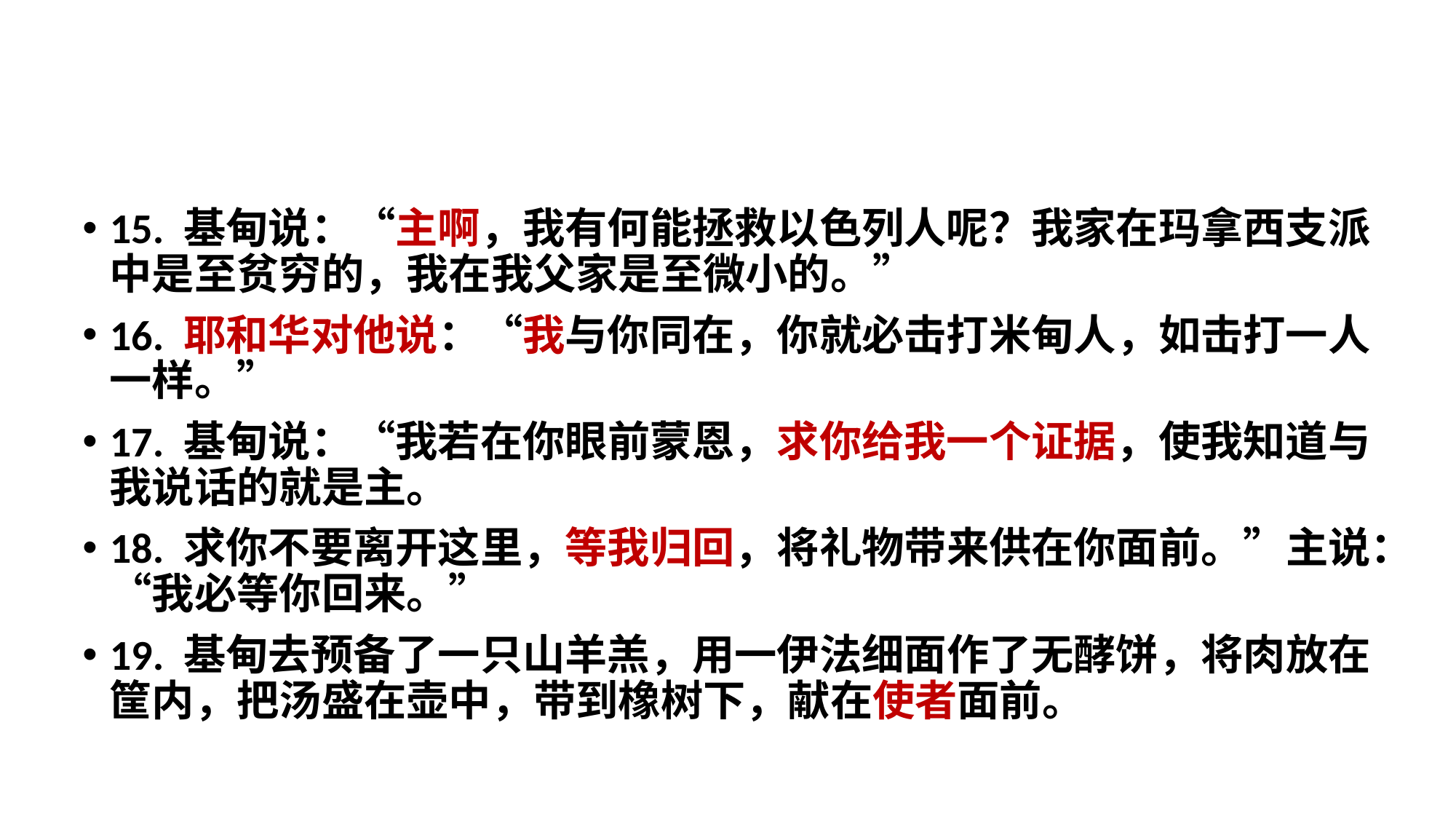

15. 基甸说：“主啊，我有何能拯救以色列人呢？我家在玛拿西支派中是至贫穷的，我在我父家是至微小的。”
16. 耶和华对他说：“我与你同在，你就必击打米甸人，如击打一人一样。”
17. 基甸说：“我若在你眼前蒙恩，求你给我一个证据，使我知道与我说话的就是主。
18. 求你不要离开这里，等我归回，将礼物带来供在你面前。”主说：“我必等你回来。”
19. 基甸去预备了一只山羊羔，用一伊法细面作了无酵饼，将肉放在筐内，把汤盛在壶中，带到橡树下，献在使者面前。